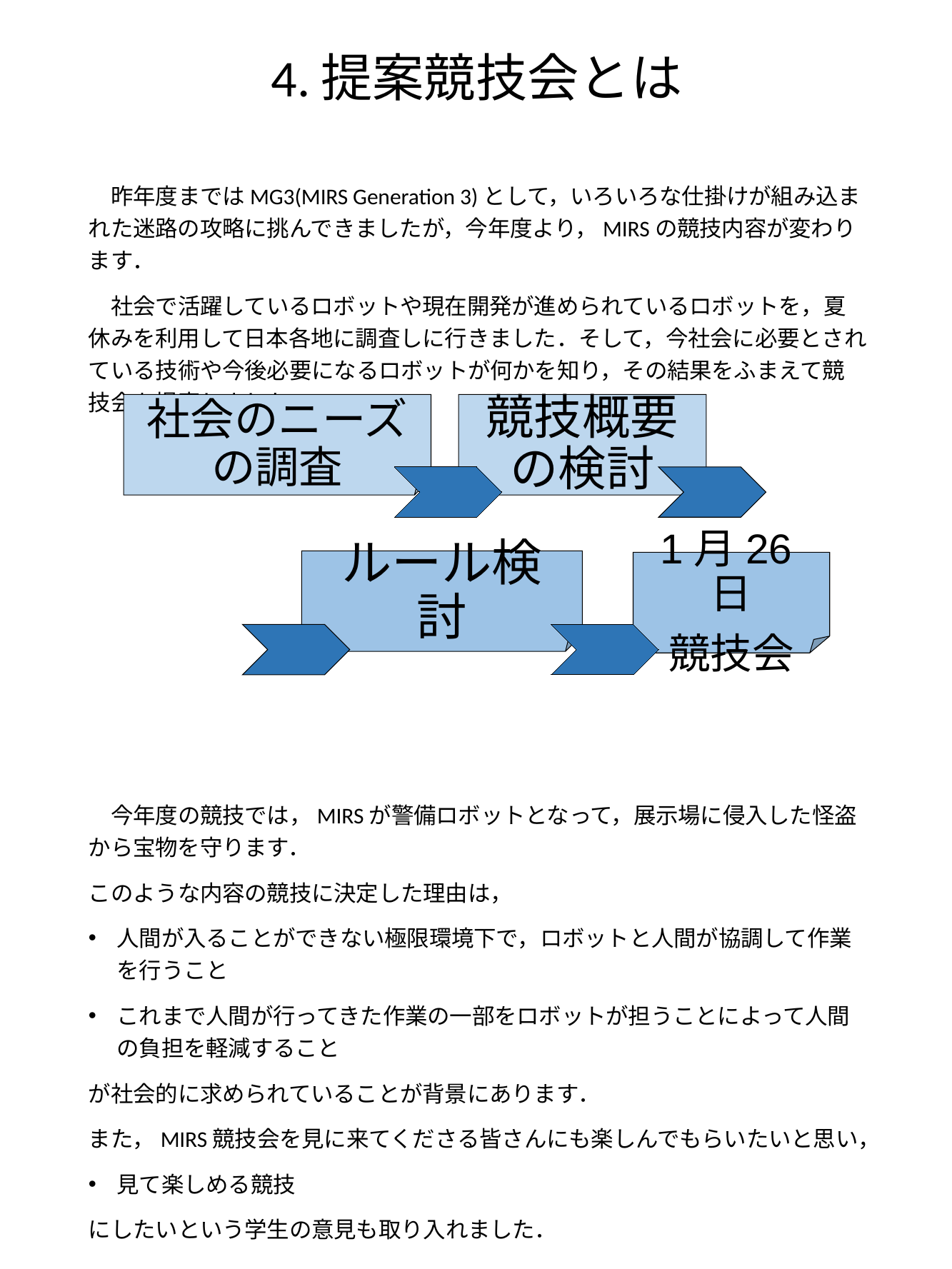

# 4.提案競技会とは

　昨年度まではMG3(MIRS Generation 3)として，いろいろな仕掛けが組み込まれた迷路の攻略に挑んできましたが，今年度より，MIRSの競技内容が変わります．
　社会で活躍しているロボットや現在開発が進められているロボットを，夏休みを利用して日本各地に調査しに行きました．そして，今社会に必要とされている技術や今後必要になるロボットが何かを知り，その結果をふまえて競技会を提案しました．

　今年度の競技では，MIRSが警備ロボットとなって，展示場に侵入した怪盗から宝物を守ります．
このような内容の競技に決定した理由は，
人間が入ることができない極限環境下で，ロボットと人間が協調して作業を行うこと
これまで人間が行ってきた作業の一部をロボットが担うことによって人間の負担を軽減すること
が社会的に求められていることが背景にあります．
また，MIRS競技会を見に来てくださる皆さんにも楽しんでもらいたいと思い，
見て楽しめる競技
にしたいという学生の意見も取り入れました．
社会のニーズの調査
競技概要の検討

ルール検討
1月26日
競技会